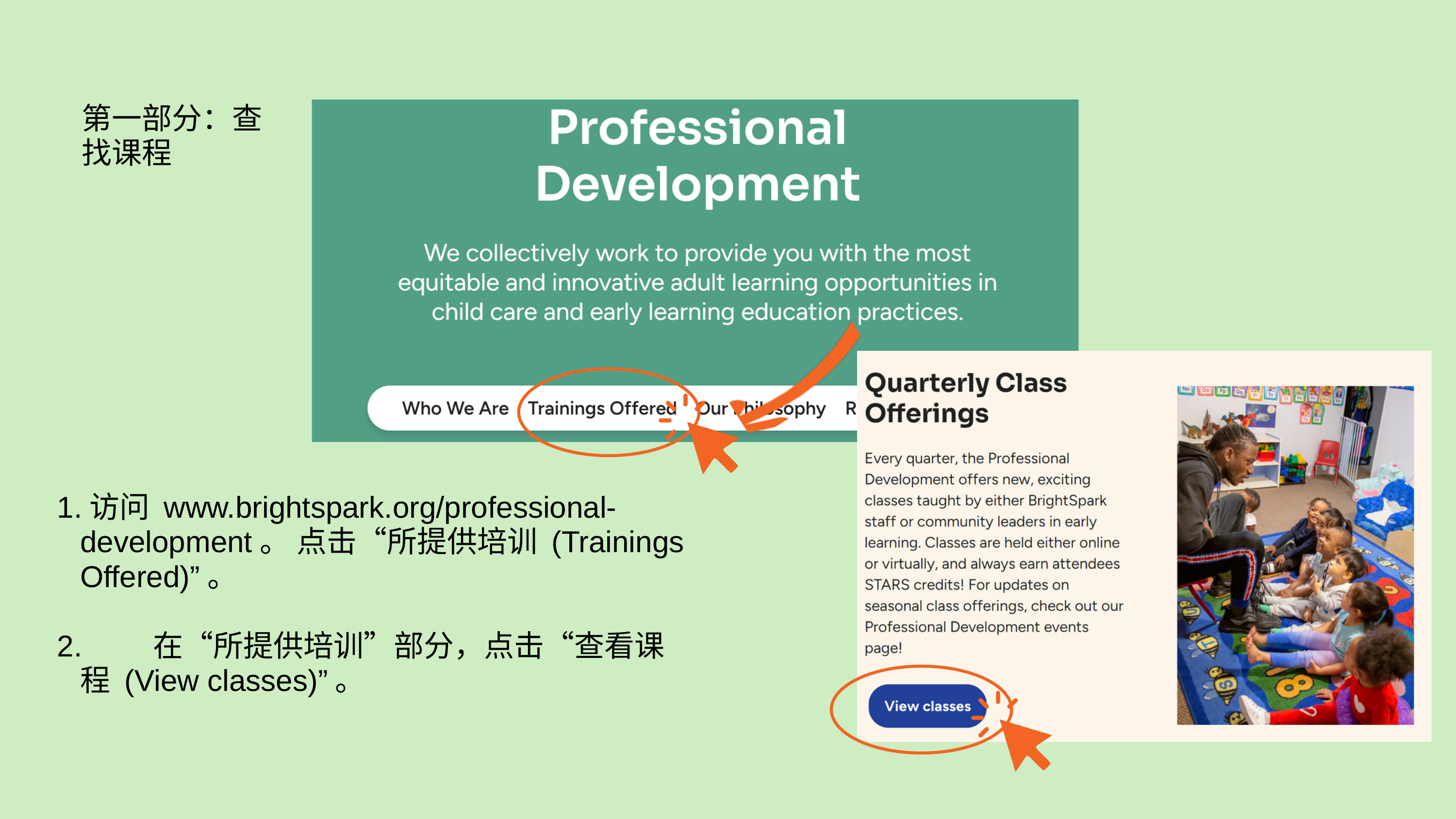

第一部分：查找课程

1.访问 www.brightspark.org/professional-development。 点击“所提供培训 (Trainings Offered)”。

2.	在“所提供培训”部分，点击“查看课
程 (View classes)”。